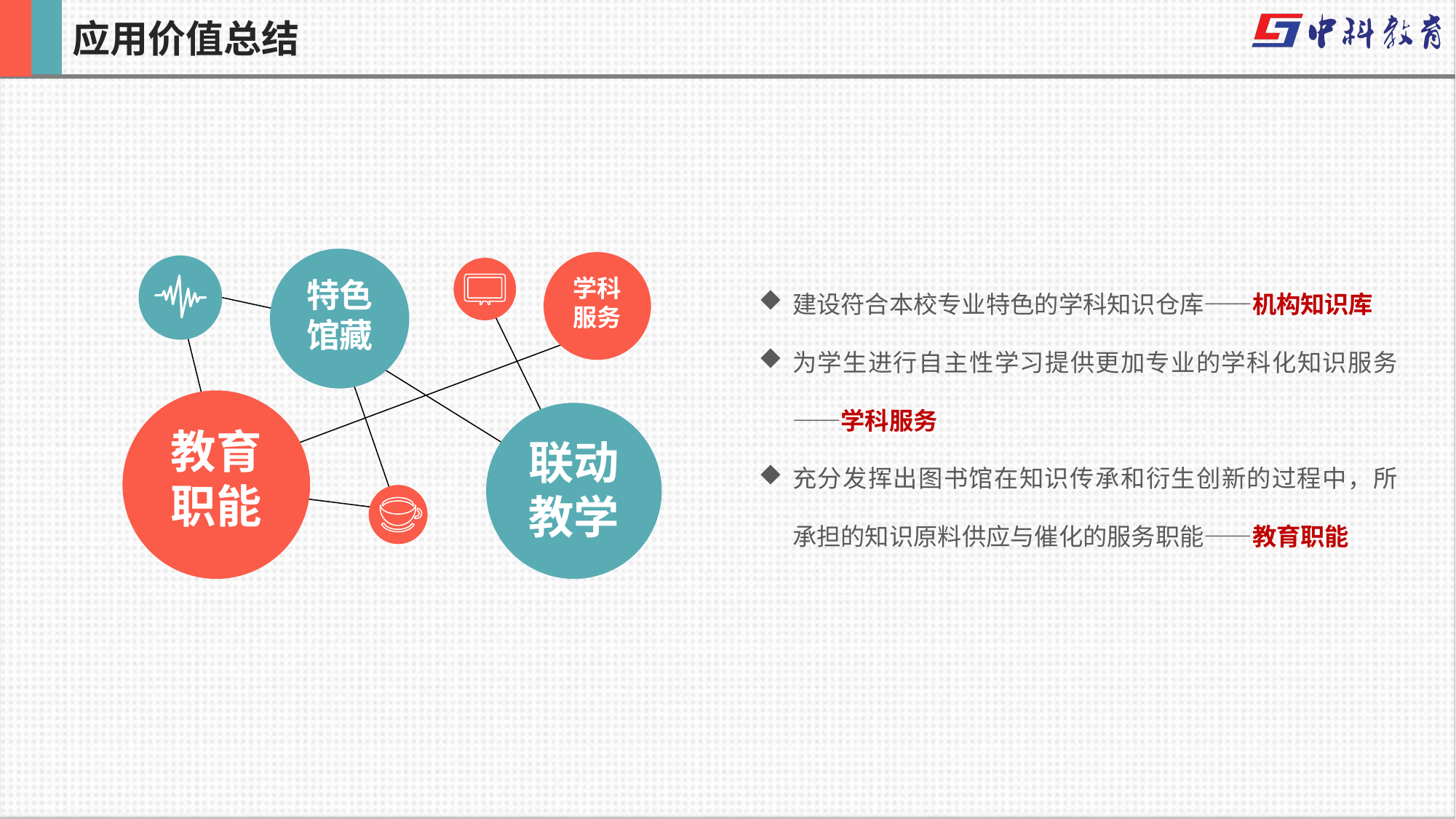

应用价值总结

特色馆藏
学科服务
建设符合本校专业特色的学科知识仓库——机构知识库
为学生进行自主性学习提供更加专业的学科化知识服务——学科服务
充分发挥出图书馆在知识传承和衍生创新的过程中，所承担的知识原料供应与催化的服务职能——教育职能

教育职能
联动教学